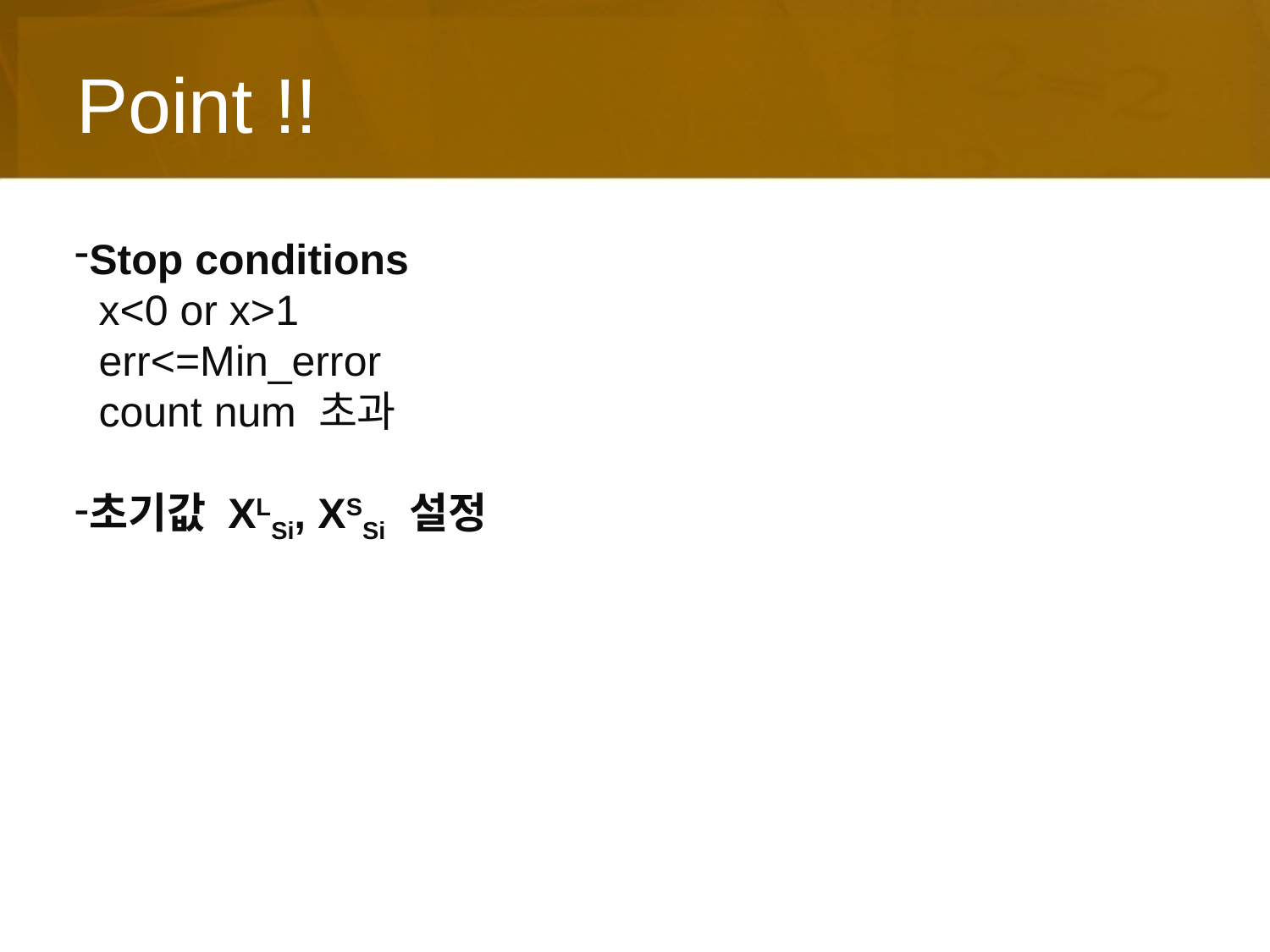

# Point !!
Stop conditions
  x<0 or x>1
  err<=Min_error
  count num 초과

초기값 XLSi, XSSi  설정